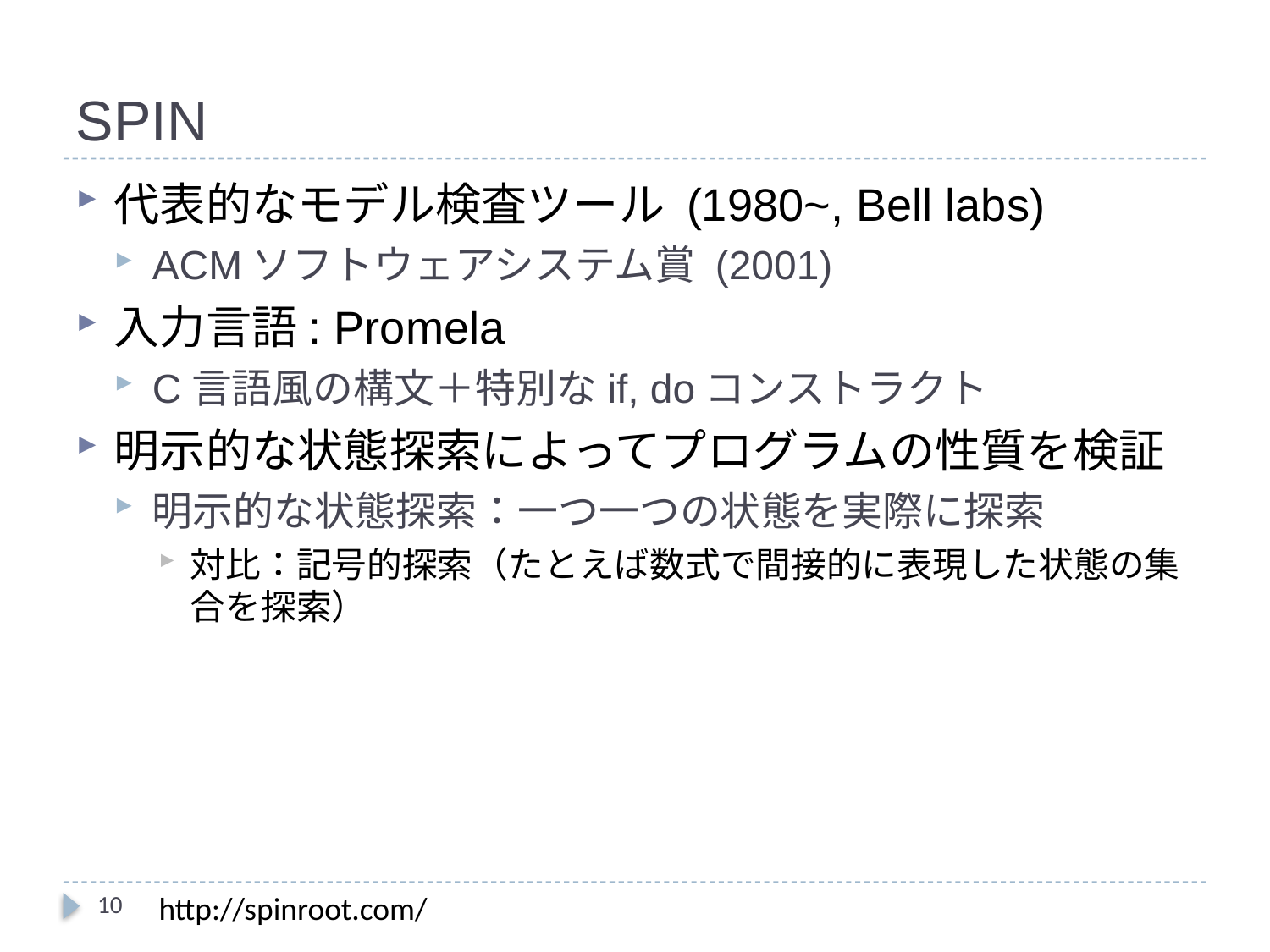

# SPIN
代表的なモデル検査ツール (1980~, Bell labs)
ACMソフトウェアシステム賞 (2001)
入力言語: Promela
C言語風の構文＋特別なif, doコンストラクト
明示的な状態探索によってプログラムの性質を検証
明示的な状態探索：一つ一つの状態を実際に探索
対比：記号的探索（たとえば数式で間接的に表現した状態の集合を探索）

10
http://spinroot.com/